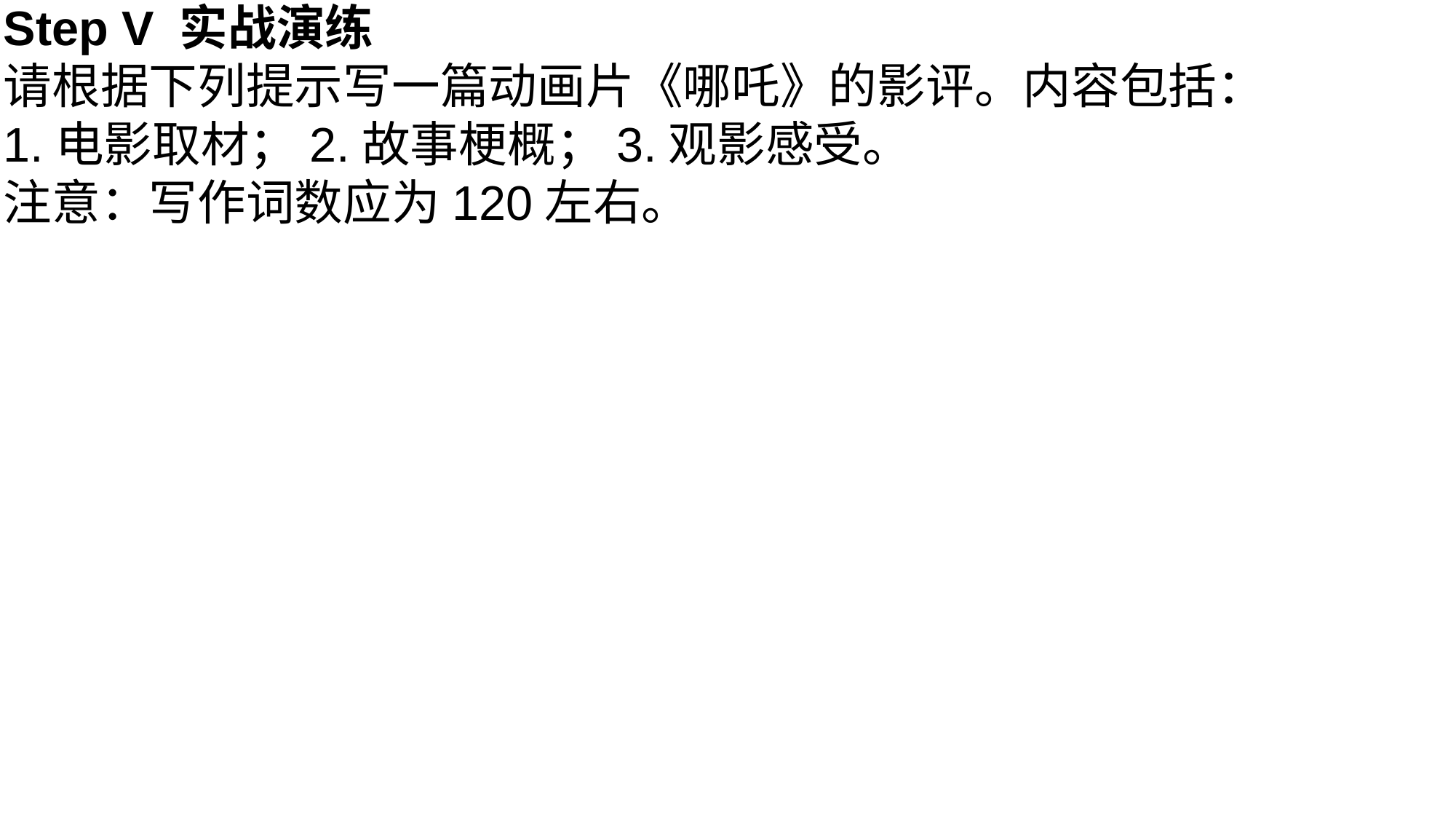

Step V 实战演练
请根据下列提示写一篇动画片《哪吒》的影评。内容包括：
1.电影取材；2.故事梗概；3.观影感受。
注意：写作词数应为120左右。